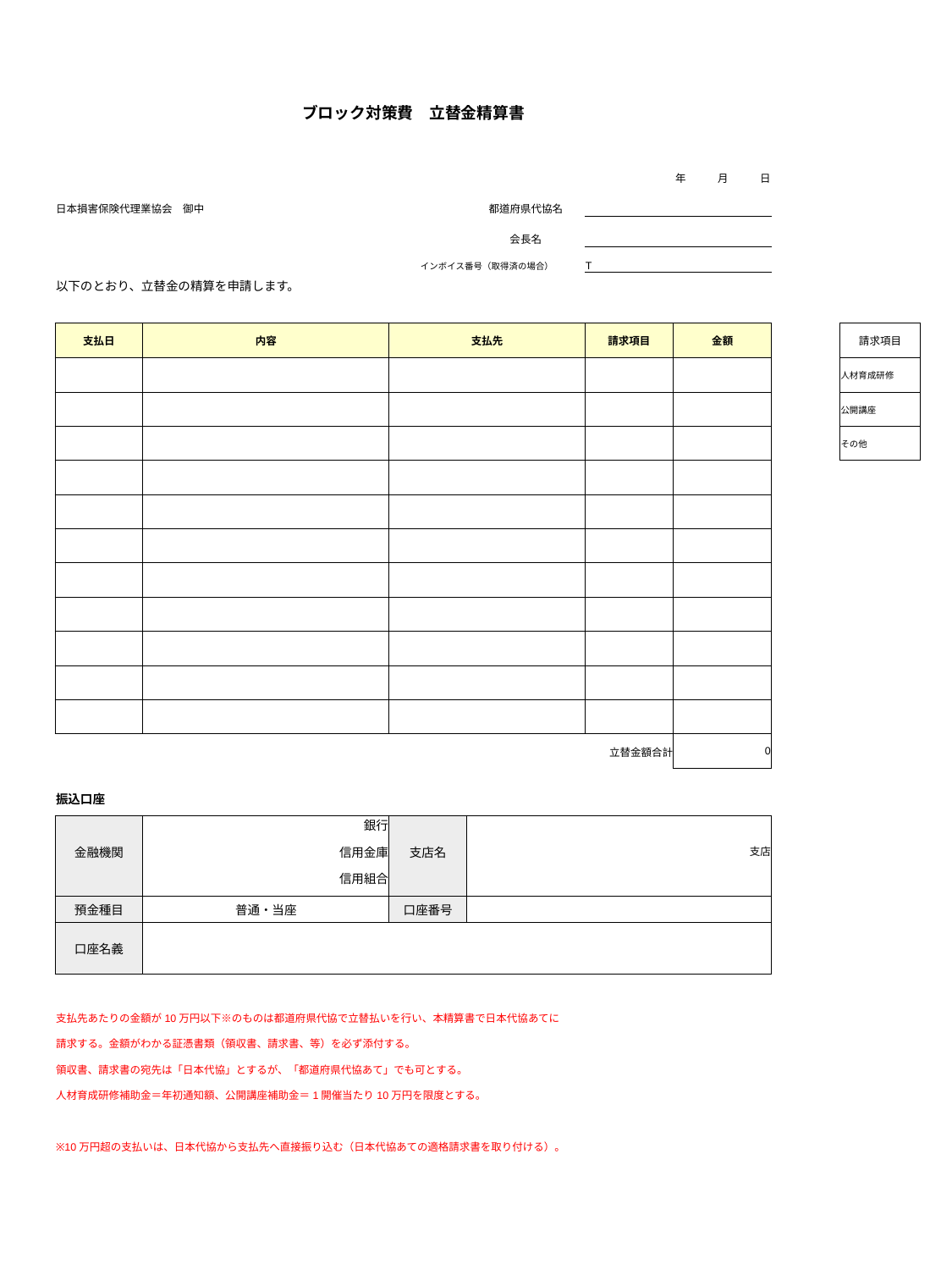

| ブロック対策費　立替金精算書 |  |  |  |  |  |  |  |  |  |
| --- | --- | --- | --- | --- | --- | --- | --- | --- | --- |
|  |  |  |  |  |  |  |  |  |  |
|  |  |  |  |  | 年　　　月　　　日 |  |  |  |  |
| 日本損害保険代理業協会　御中 |  |  | 都道府県代協名 |  |  |  |  |  |  |
|  |  |  | 会長名 |  |  |  |  |  |  |
|  |  | インボイス番号（取得済の場合） |  |  | T |  |  |  |  |
| 以下のとおり、立替金の精算を申請します。 |  |  |  |  |  |  |  |  |  |
|  |  |  |  |  |  |  |  |  |  |
| 支払日 | 内容 | 支払先 |  |  | 請求項目 | 金額 |  |  | 請求項目 |
|  |  |  |  |  |  |  |  |  | 人材育成研修 |
|  |  |  |  |  |  |  |  |  | 公開講座 |
|  |  |  |  |  |  |  |  |  | その他 |
|  |  |  |  |  |  |  |  |  |  |
|  |  |  |  |  |  |  |  |  |  |
|  |  |  |  |  |  |  |  |  |  |
|  |  |  |  |  |  |  |  |  |  |
|  |  |  |  |  |  |  |  |  |  |
|  |  |  |  |  |  |  |  |  |  |
|  |  |  |  |  |  |  |  |  |  |
|  |  |  |  |  |  |  |  |  |  |
|  |  | 立替金額合計 |  |  |  | 0 |  |  |  |
|  |  |  |  |  |  |  |  |  |  |
| 振込口座 |  |  |  |  |  |  |  |  |  |
|  | 銀行 |  |  |  |  |  |  |  |  |
| 金融機関 | 信用金庫 | 支店名 | 支店 |  |  |  |  |  |  |
|  | 信用組合 |  |  |  |  |  |  |  |  |
| 預金種目 | 普通・当座 | 口座番号 |  |  |  |  |  |  |  |
| 口座名義 |  |  |  |  |  |  |  |  |  |
|  |  |  |  |  |  |  |  |  |  |
| 支払先あたりの金額が10万円以下※のものは都道府県代協で立替払いを行い、本精算書で日本代協あてに |  |  |  |  |  |  |  |  |  |
| 請求する。金額がわかる証憑書類（領収書、請求書、等）を必ず添付する。 |  |  |  |  |  |  |  |  |  |
| 領収書、請求書の宛先は「日本代協」とするが、「都道府県代協あて」でも可とする。 |  |  |  |  |  |  |  |  |  |
| 人材育成研修補助金＝年初通知額、公開講座補助金＝1開催当たり10万円を限度とする。 |  |  |  |  |  |  |  |  |  |
|  |  |  |  |  |  |  |  |  |  |
| ※10万円超の支払いは、日本代協から支払先へ直接振り込む（日本代協あての適格請求書を取り付ける）。 |  |  |  |  |  |  |  |  |  |
|  |  |  |  |  |  |  |  |  |  |